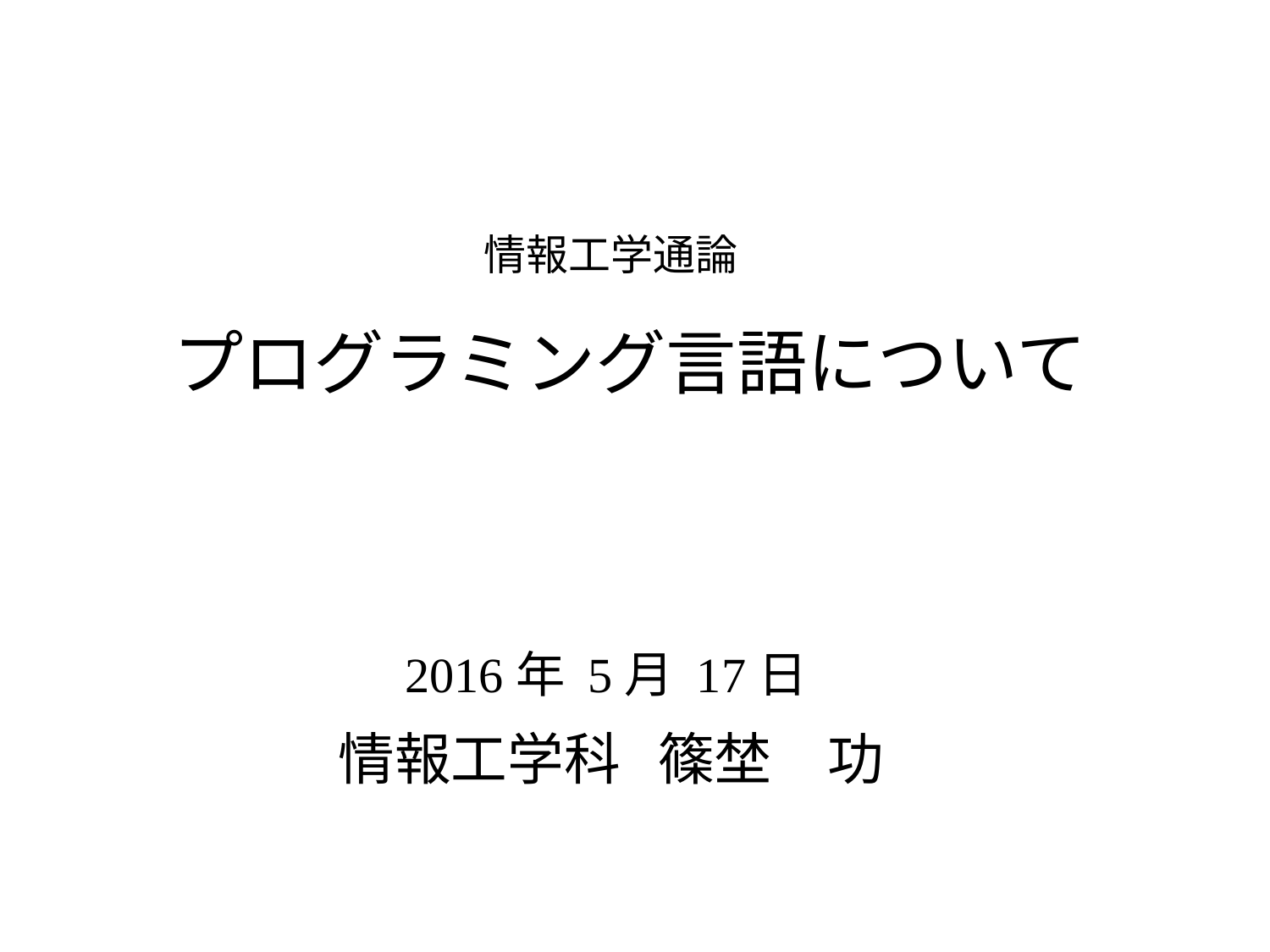

情報工学通論
# プログラミング言語について
2016年 5月 17日
情報工学科   篠埜　功